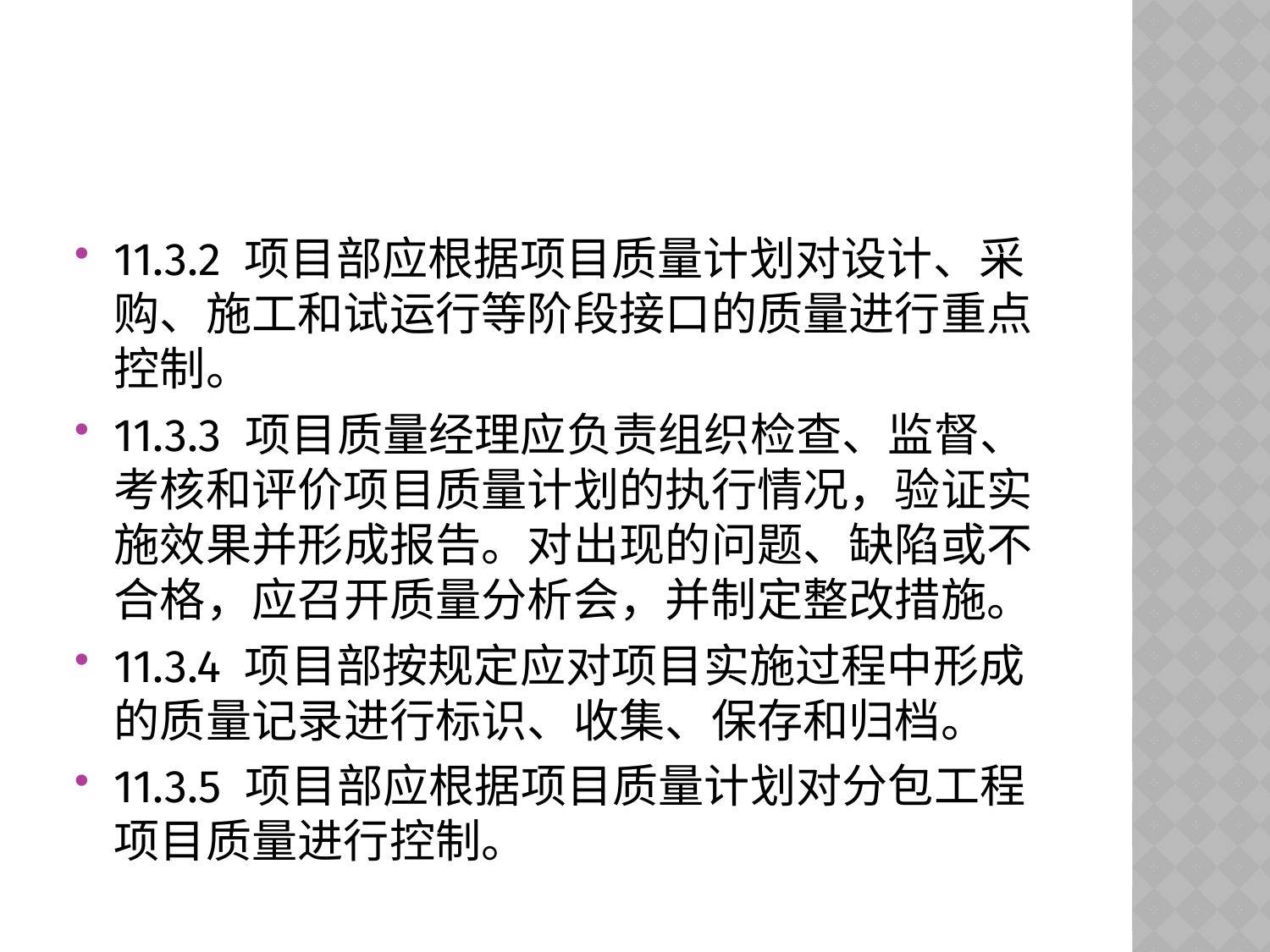

#
11.3.2 项目部应根据项目质量计划对设计、采购、施工和试运行等阶段接口的质量进行重点控制。
11.3.3 项目质量经理应负责组织检查、监督、考核和评价项目质量计划的执行情况，验证实施效果并形成报告。对出现的问题、缺陷或不合格，应召开质量分析会，并制定整改措施。
11.3.4 项目部按规定应对项目实施过程中形成的质量记录进行标识、收集、保存和归档。
11.3.5 项目部应根据项目质量计划对分包工程项目质量进行控制。